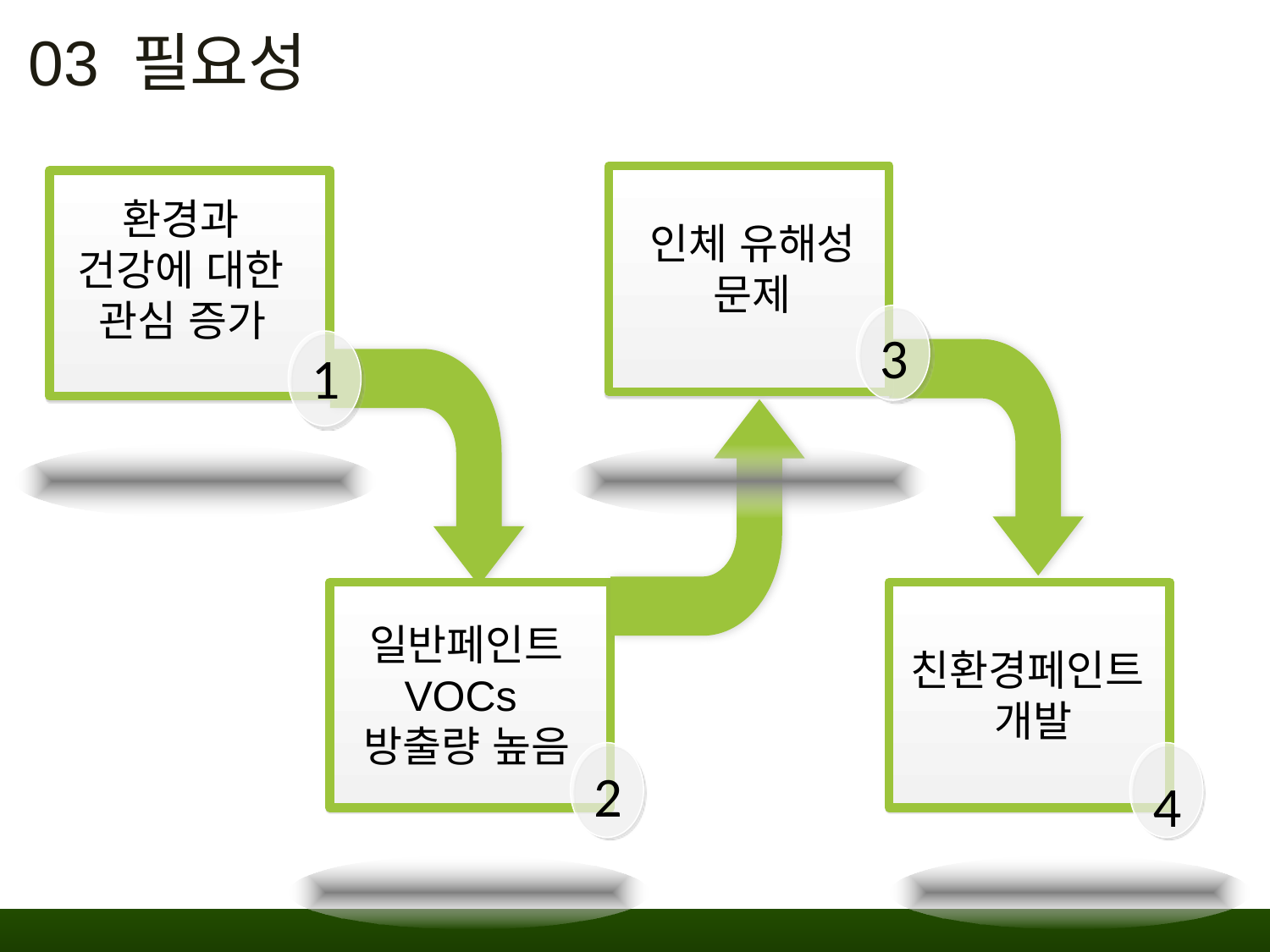

03 필요성

인체 유해성
문제

3

환경과
건강에 대한
관심 증가

1

일반페인트 VOCs
방출량 높음

2

친환경페인트
개발

4